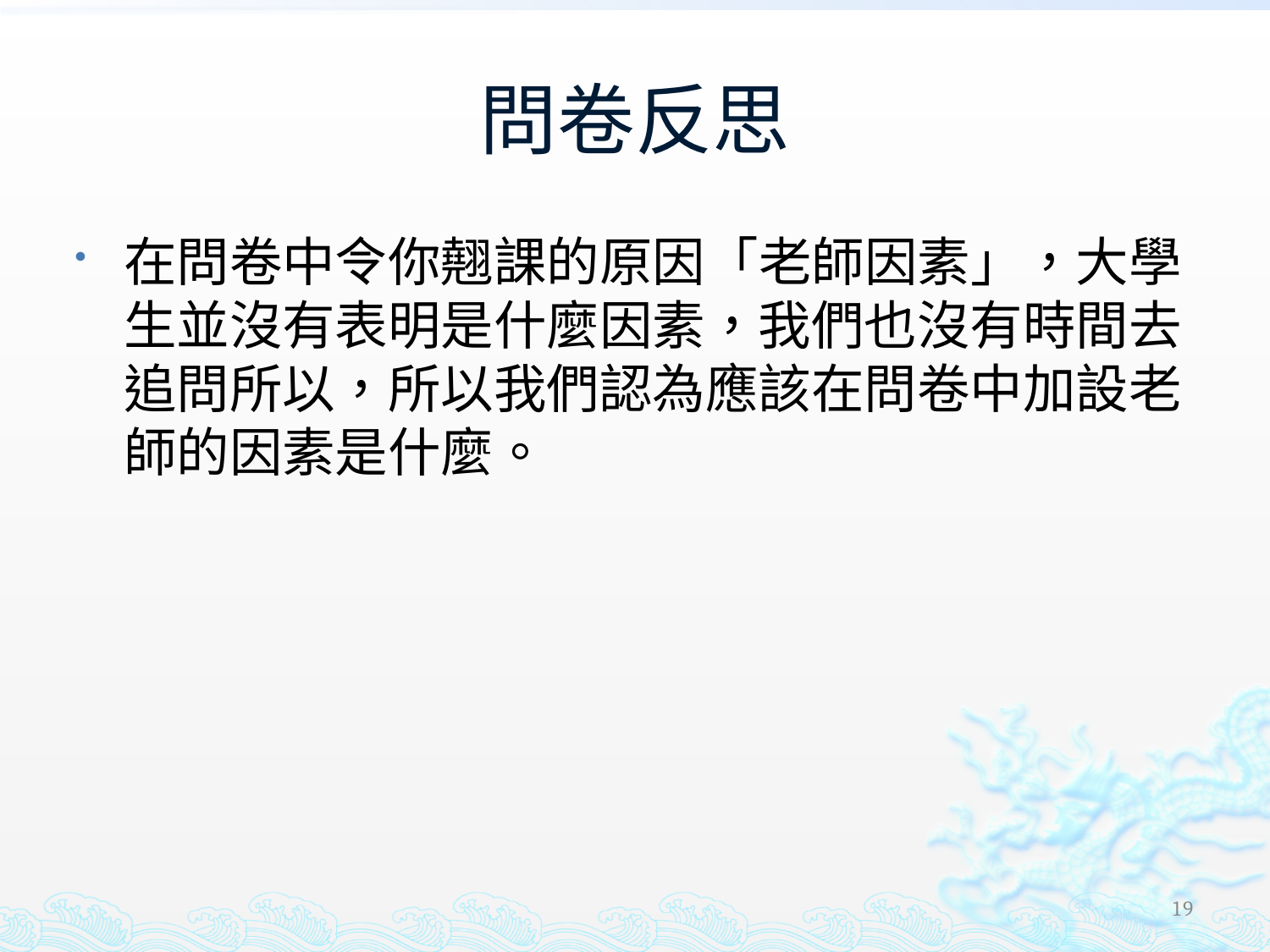

# 問卷反思
在問卷中令你翹課的原因「老師因素」，大學生並沒有表明是什麼因素，我們也沒有時間去追問所以，所以我們認為應該在問卷中加設老師的因素是什麼。

19